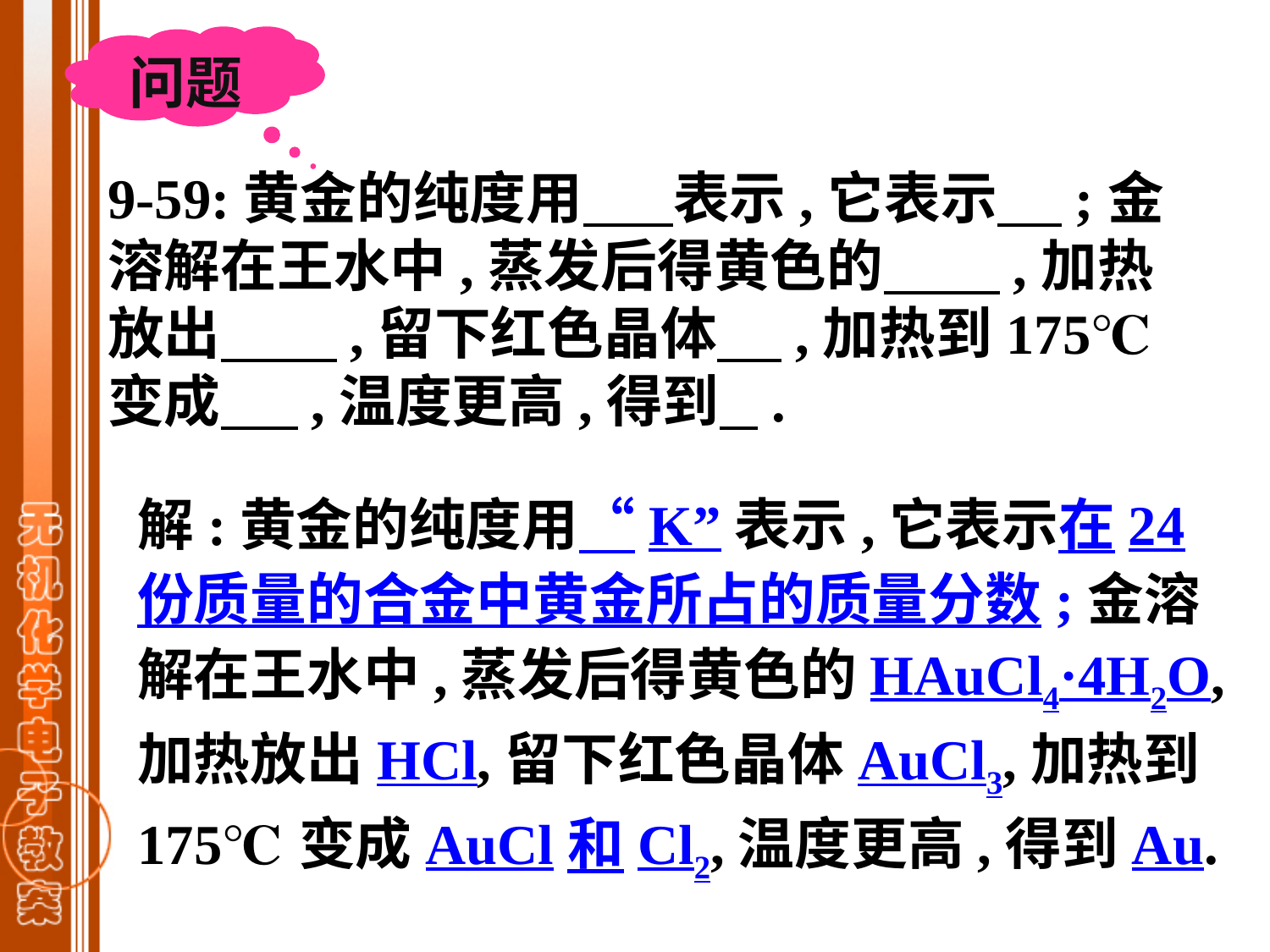

问题
9-59:黄金的纯度用       表示,它表示     ;金溶解在王水中,蒸发后得黄色的         ,加热放出         ,留下红色晶体     ,加热到175℃变成      ,温度更高,得到   .
解:黄金的纯度用“K”表示,它表示在24份质量的合金中黄金所占的质量分数;金溶解在王水中,蒸发后得黄色的HAuCl4·4H2O,加热放出HCl,留下红色晶体AuCl3,加热到175℃变成AuCl和Cl2,温度更高,得到Au.
176